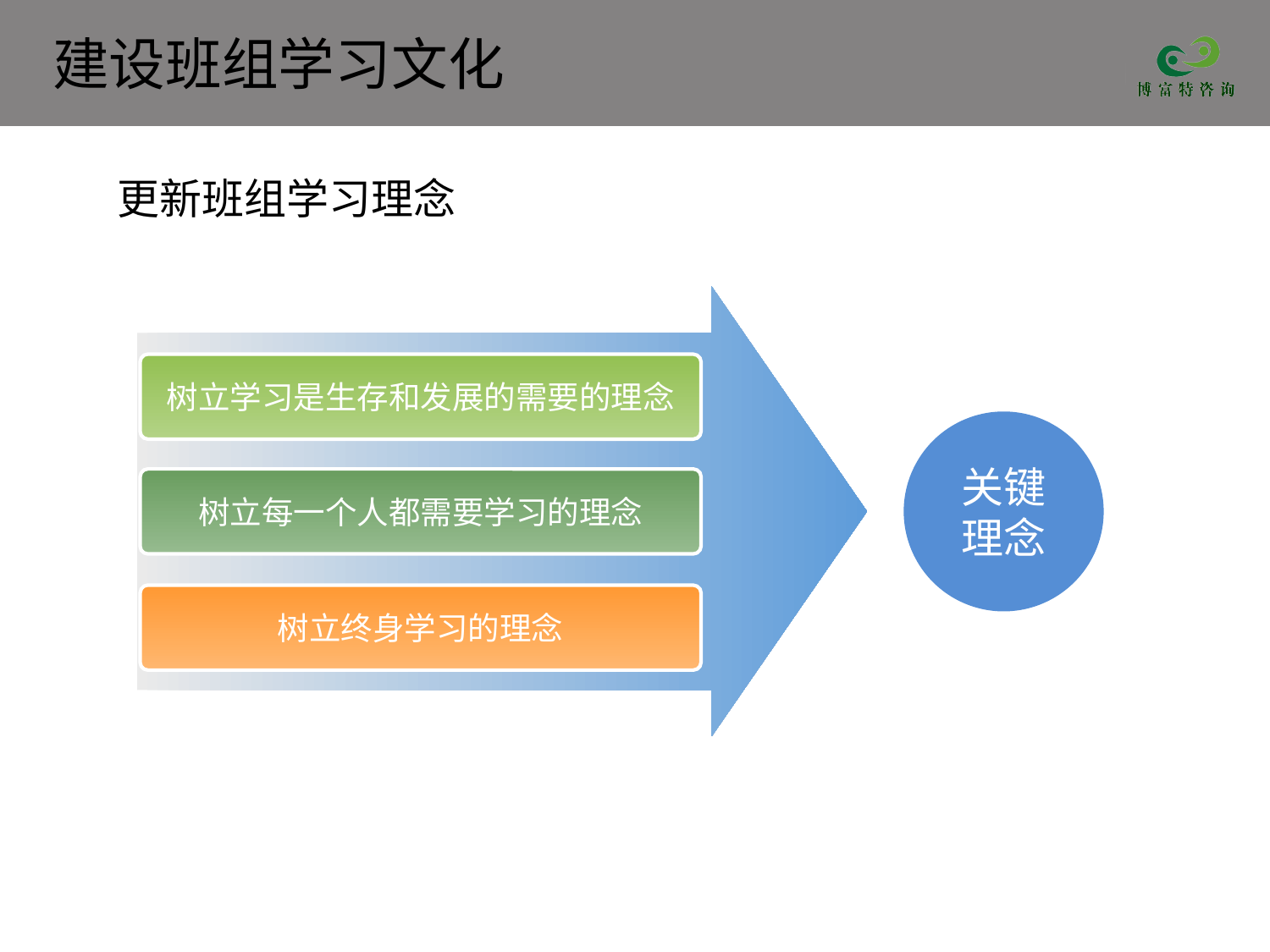

更新班组学习理念

树立学习是生存和发展的需要的理念
关键
理念
树立每一个人都需要学习的理念
树立终身学习的理念